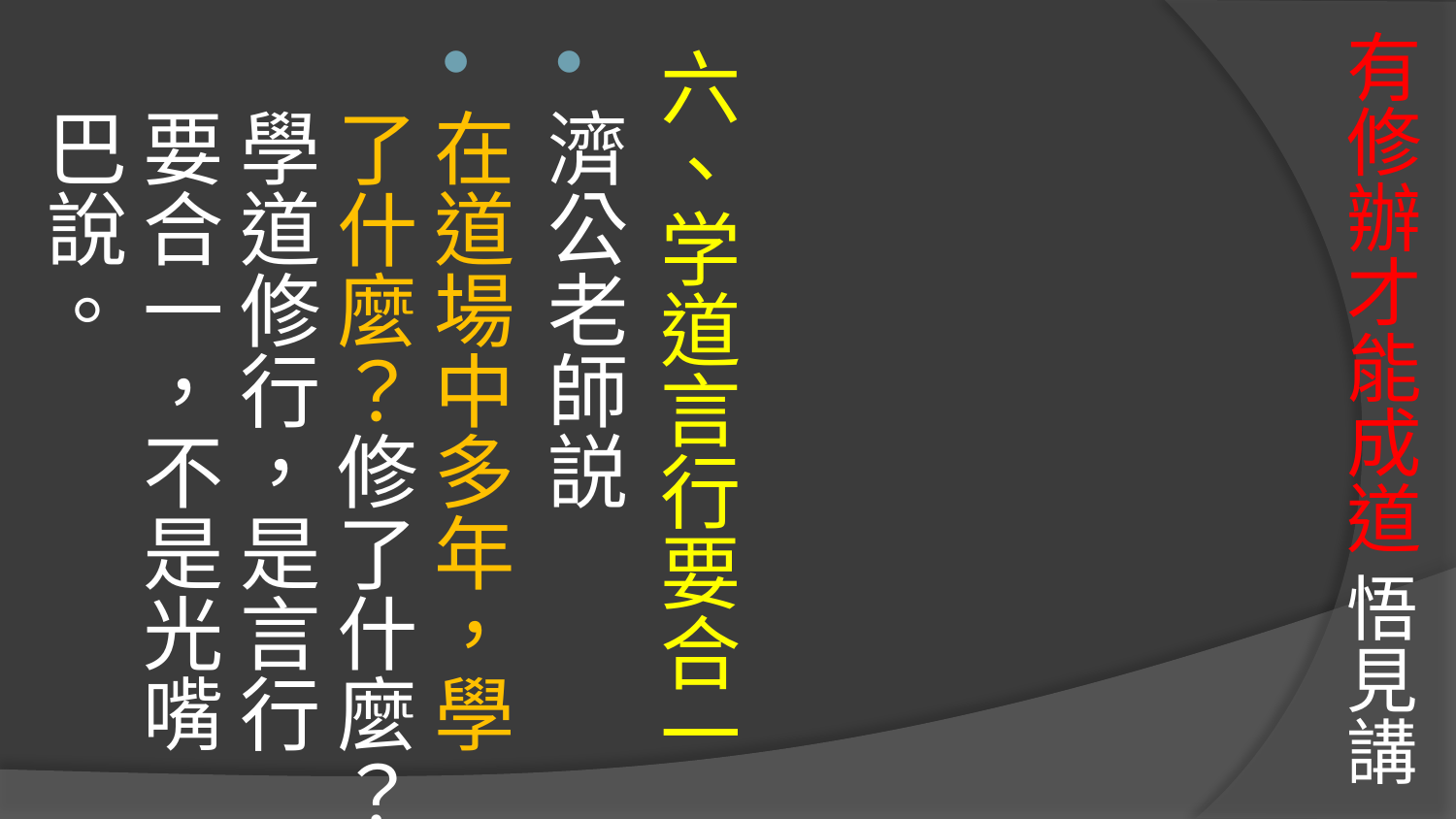

# 有修辦才能成道 悟見講
六、学道言行要合一
濟公老師説
在道場中多年，學了什麼？修了什麼？學道修行，是言行要合一，不是光嘴巴說。